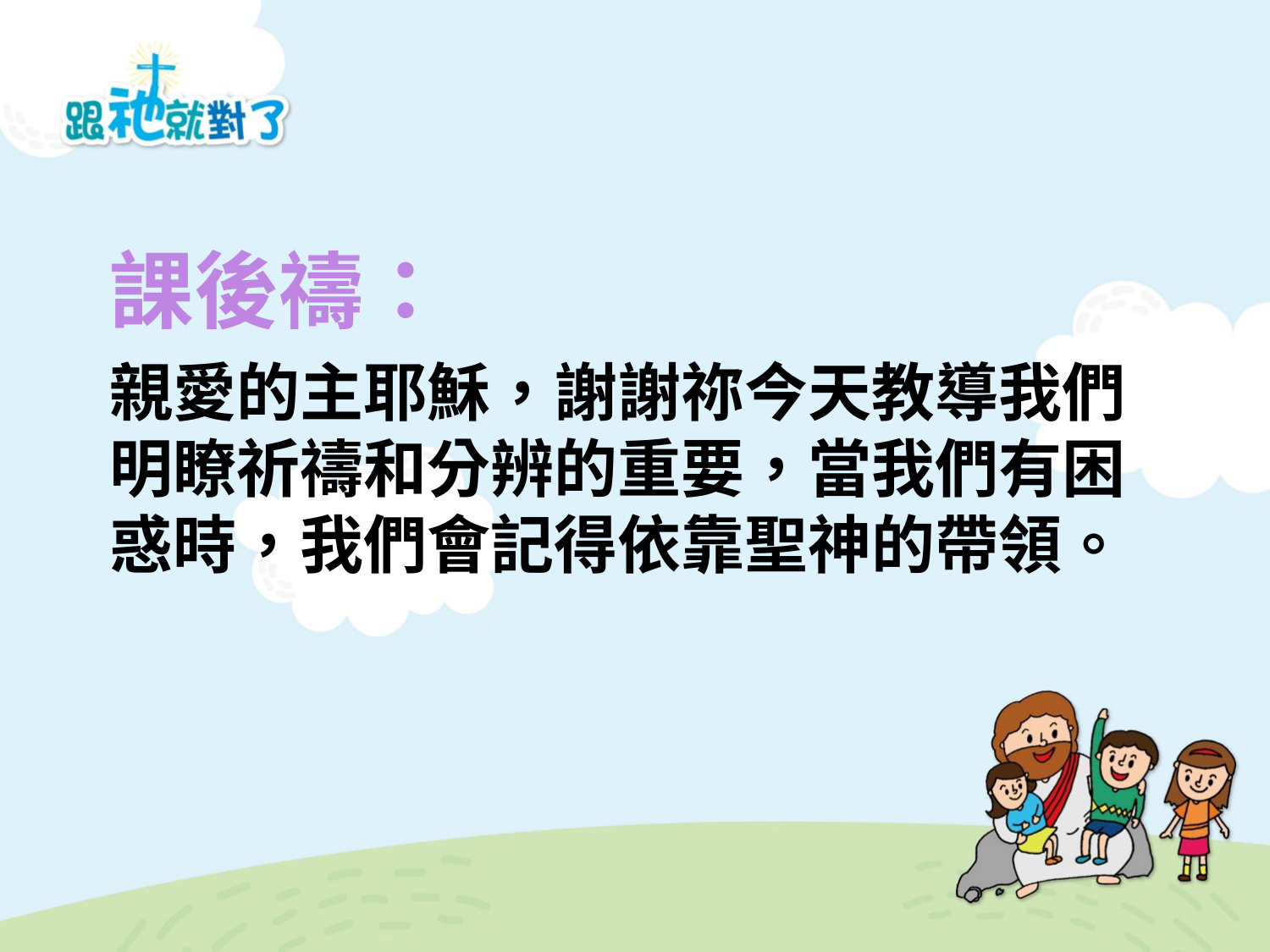

課後禱：
親愛的主耶穌，謝謝祢今天教導我們明瞭祈禱和分辨的重要，當我們有困惑時，我們會記得依靠聖神的帶領。